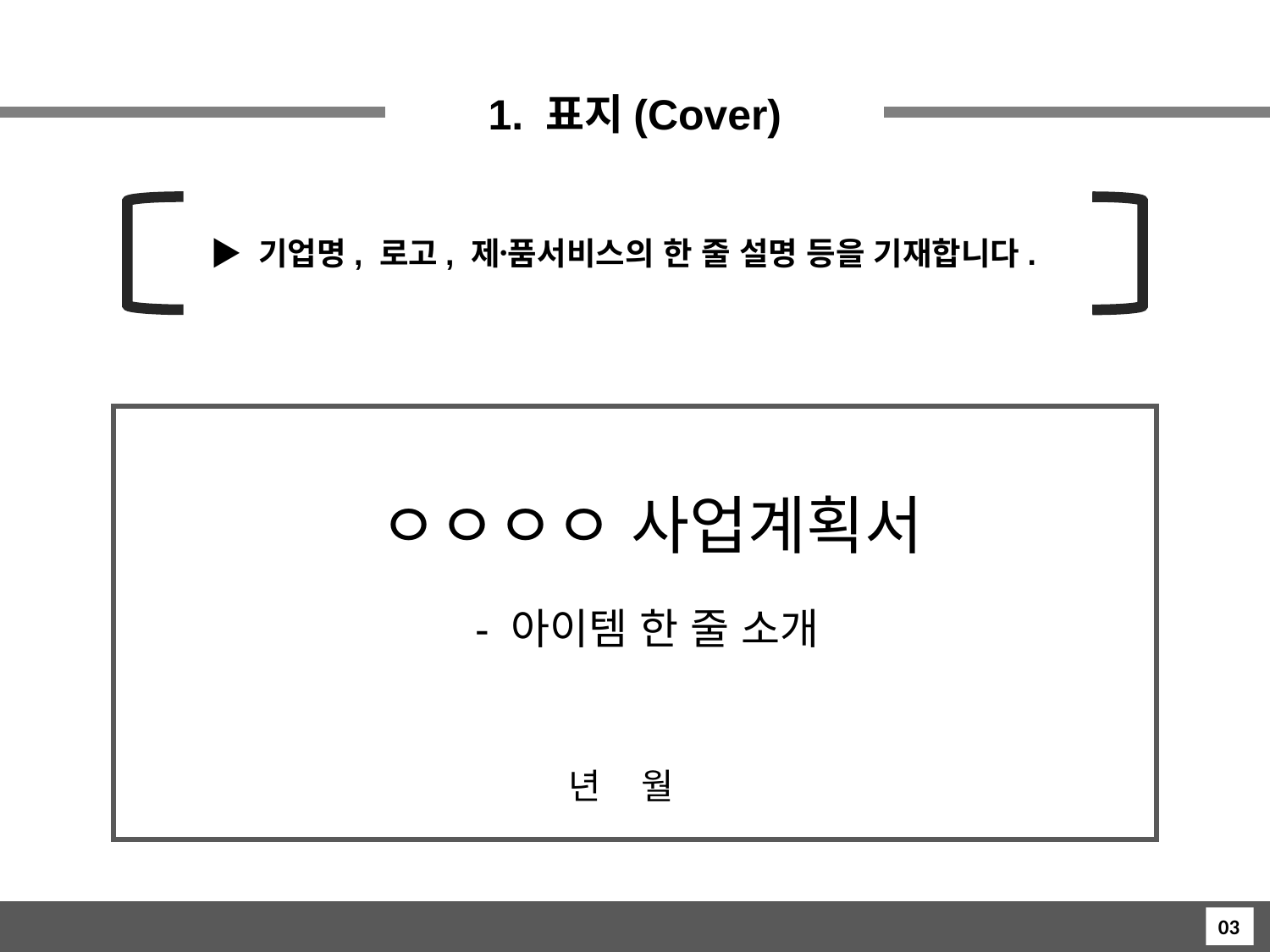

1. 표지(Cover)

▶ 기업명, 로고, 제품〮서비스의 한 줄 설명 등을 기재합니다.

# ㅇㅇㅇㅇ 사업계획서
 - 아이템 한 줄 소개
년    월

03